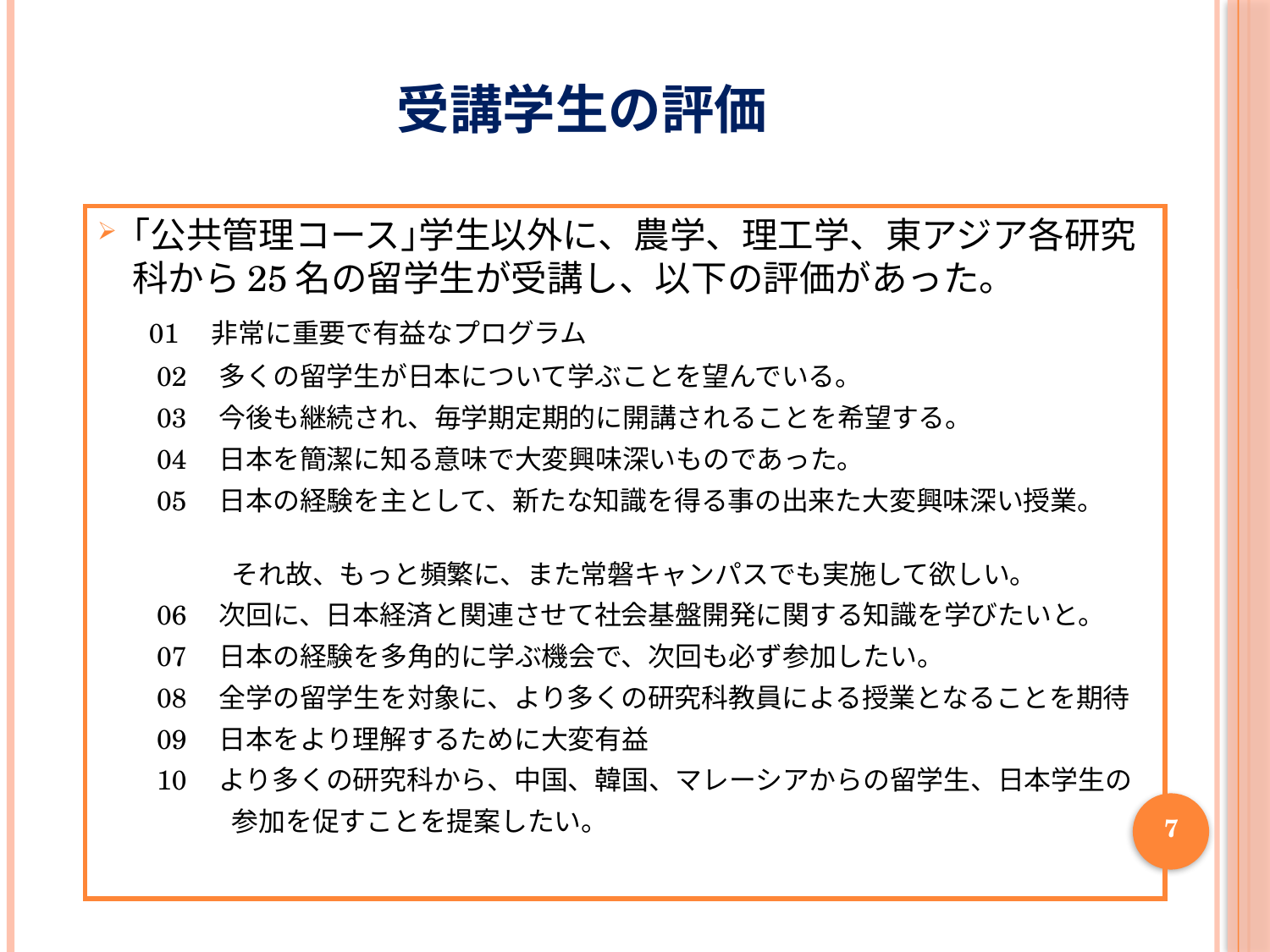

# 受講学生の評価
｢公共管理コース｣学生以外に、農学、理工学、東アジア各研究科から25名の留学生が受講し、以下の評価があった。
　 01　非常に重要で有益なプログラム
　　02　多くの留学生が日本について学ぶことを望んでいる。
　　03　今後も継続され、毎学期定期的に開講されることを希望する。
　　04　日本を簡潔に知る意味で大変興味深いものであった。
　　05　日本の経験を主として、新たな知識を得る事の出来た大変興味深い授業。
　　　　　それ故、もっと頻繁に、また常磐キャンパスでも実施して欲しい。
　　06　次回に、日本経済と関連させて社会基盤開発に関する知識を学びたいと。
　　07　日本の経験を多角的に学ぶ機会で、次回も必ず参加したい。
　　08　全学の留学生を対象に、より多くの研究科教員による授業となることを期待
　　09　日本をより理解するために大変有益
　　10　より多くの研究科から、中国、韓国、マレーシアからの留学生、日本学生の
　　　　　参加を促すことを提案したい。
7